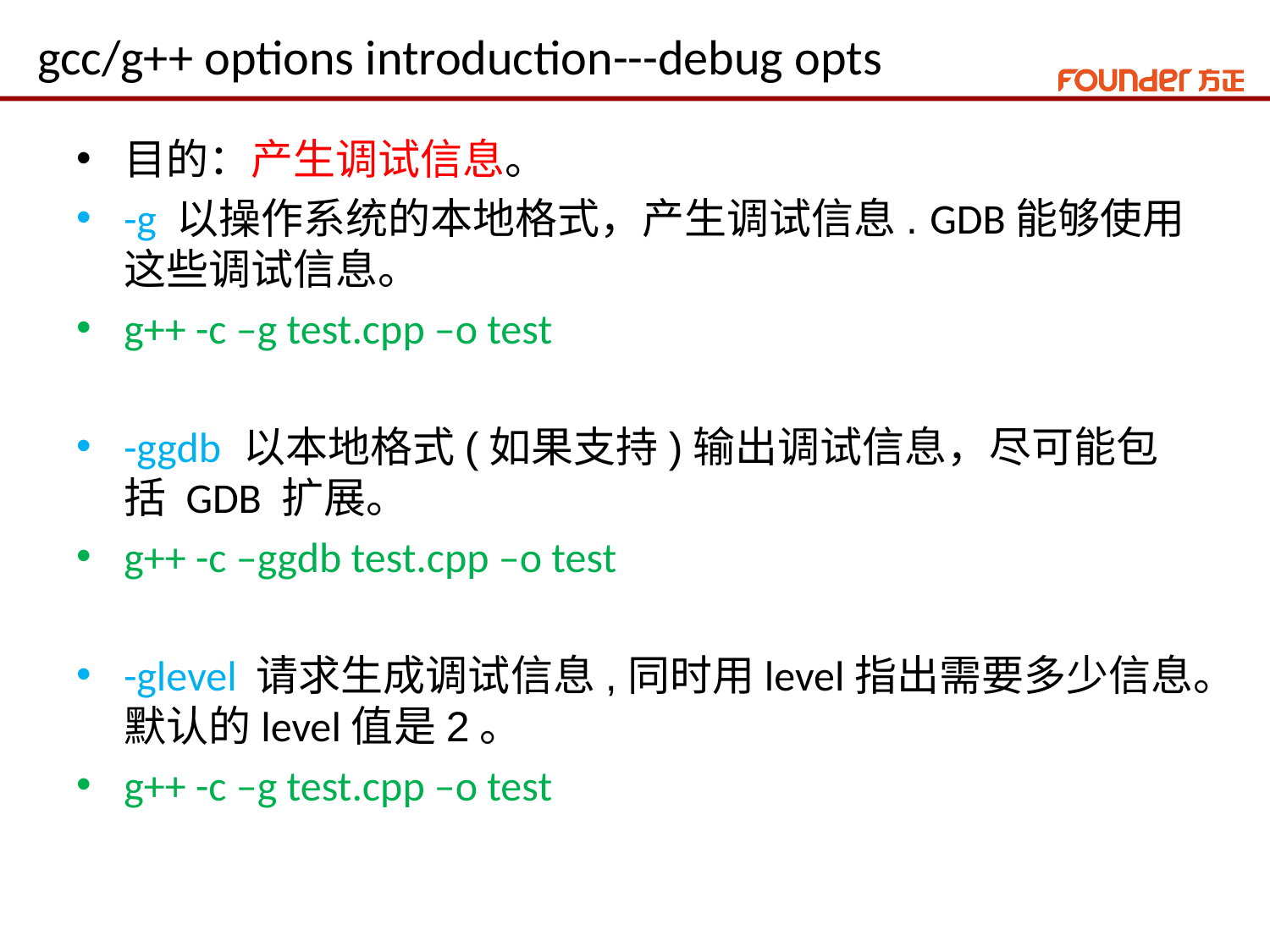

# gcc/g++ options introduction---debug opts
目的：产生调试信息。
-g 以操作系统的本地格式，产生调试信息. GDB能够使用这些调试信息。
g++ -c –g test.cpp –o test

-ggdb 以本地格式(如果支持)输出调试信息，尽可能包括 GDB 扩展。
g++ -c –ggdb test.cpp –o test

-glevel 请求生成调试信息,同时用level指出需要多少信息。默认的level值是2。
g++ -c –g test.cpp –o test